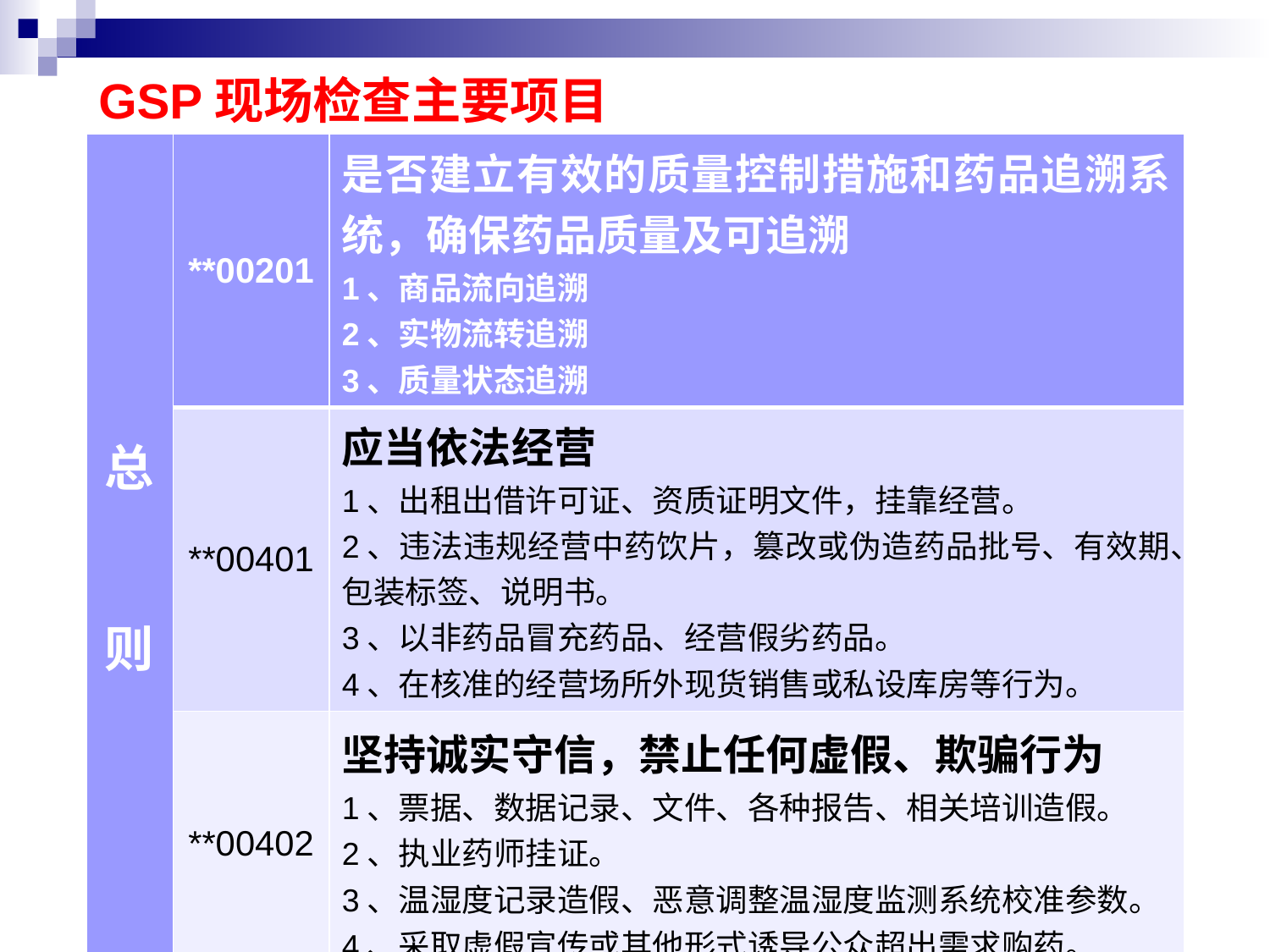

# GSP现场检查主要项目
| 总 则 | \*\*00201 | 是否建立有效的质量控制措施和药品追溯系统，确保药品质量及可追溯 1、商品流向追溯 2、实物流转追溯 3、质量状态追溯 |
| --- | --- | --- |
|  | \*\*00401 | 应当依法经营 1、出租出借许可证、资质证明文件，挂靠经营。 2、违法违规经营中药饮片，篡改或伪造药品批号、有效期、包装标签、说明书。 3、以非药品冒充药品、经营假劣药品。 4、在核准的经营场所外现货销售或私设库房等行为。 |
|  | \*\*00402 | 坚持诚实守信，禁止任何虚假、欺骗行为 1、票据、数据记录、文件、各种报告、相关培训造假。 2、执业药师挂证。 3、温湿度记录造假、恶意调整温湿度监测系统校准参数。 4、采取虚假宣传或其他形式诱导公众超出需求购药。 |